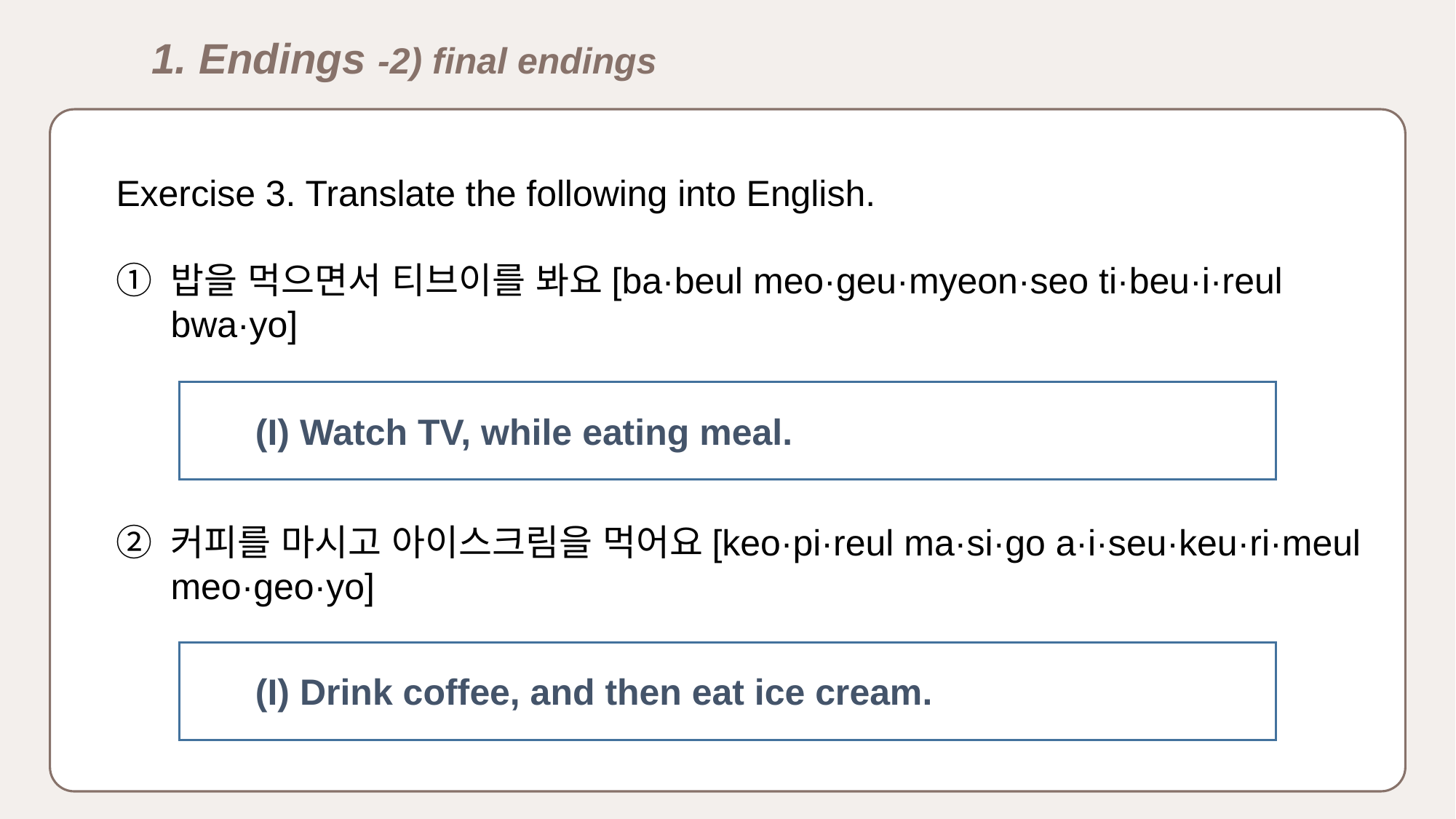

1. Endings -2) final endings

Exercise 3. Translate the following into English.

밥을 먹으면서 티브이를 봐요[ba·beul meo·geu·myeon·seo ti·beu·i·reul bwa·yo]

커피를 마시고 아이스크림을 먹어요[keo·pi·reul ma·si·go a·i·seu·keu·ri·meul meo·geo·yo]

(I) Watch TV, while eating meal.

(I) Drink coffee, and then eat ice cream.